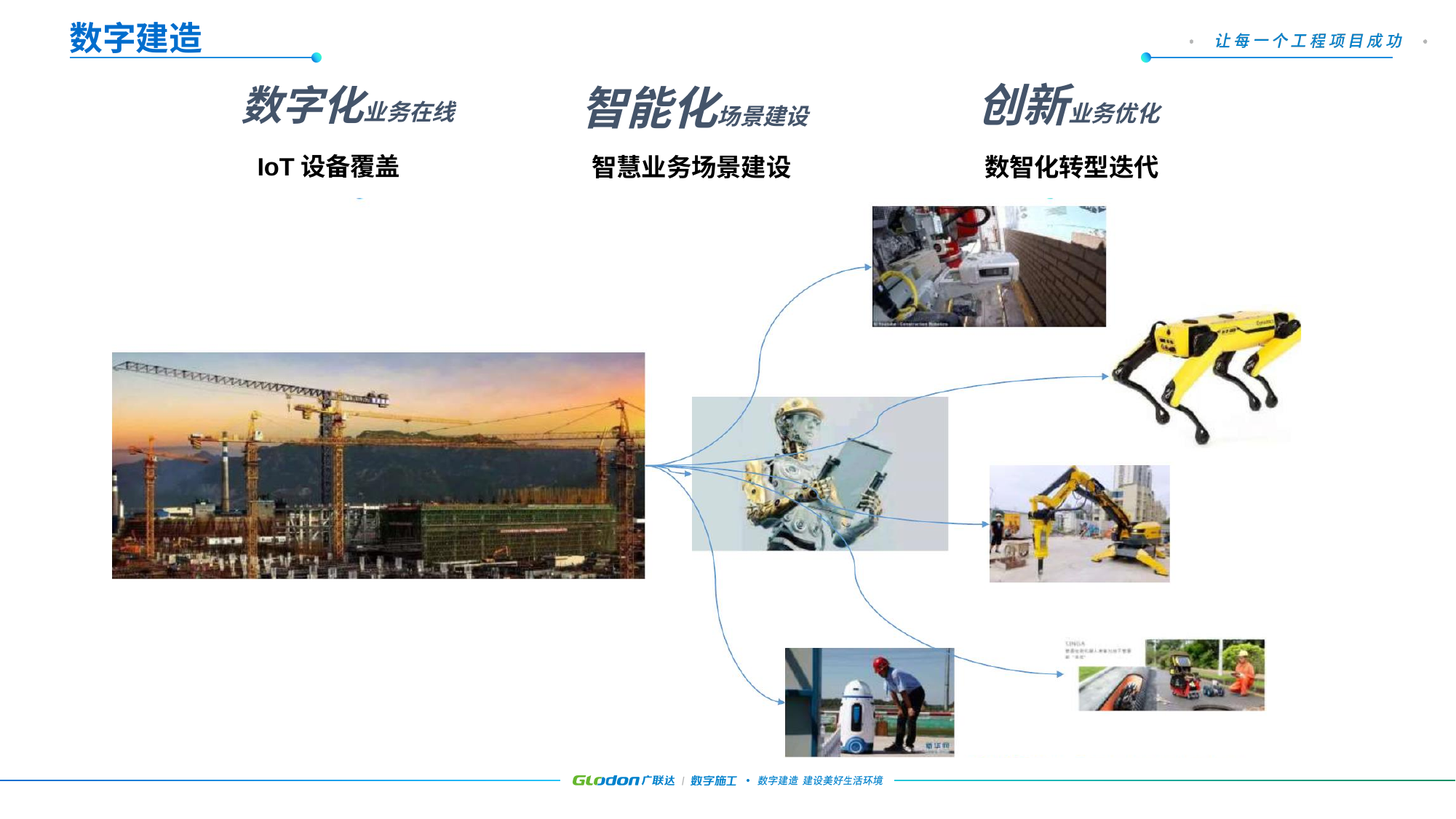

数字建造
创新业务优化
数字化业务在线
智能化场景建设
IoT设备覆盖
智慧业务场景建设
数智化转型迭代